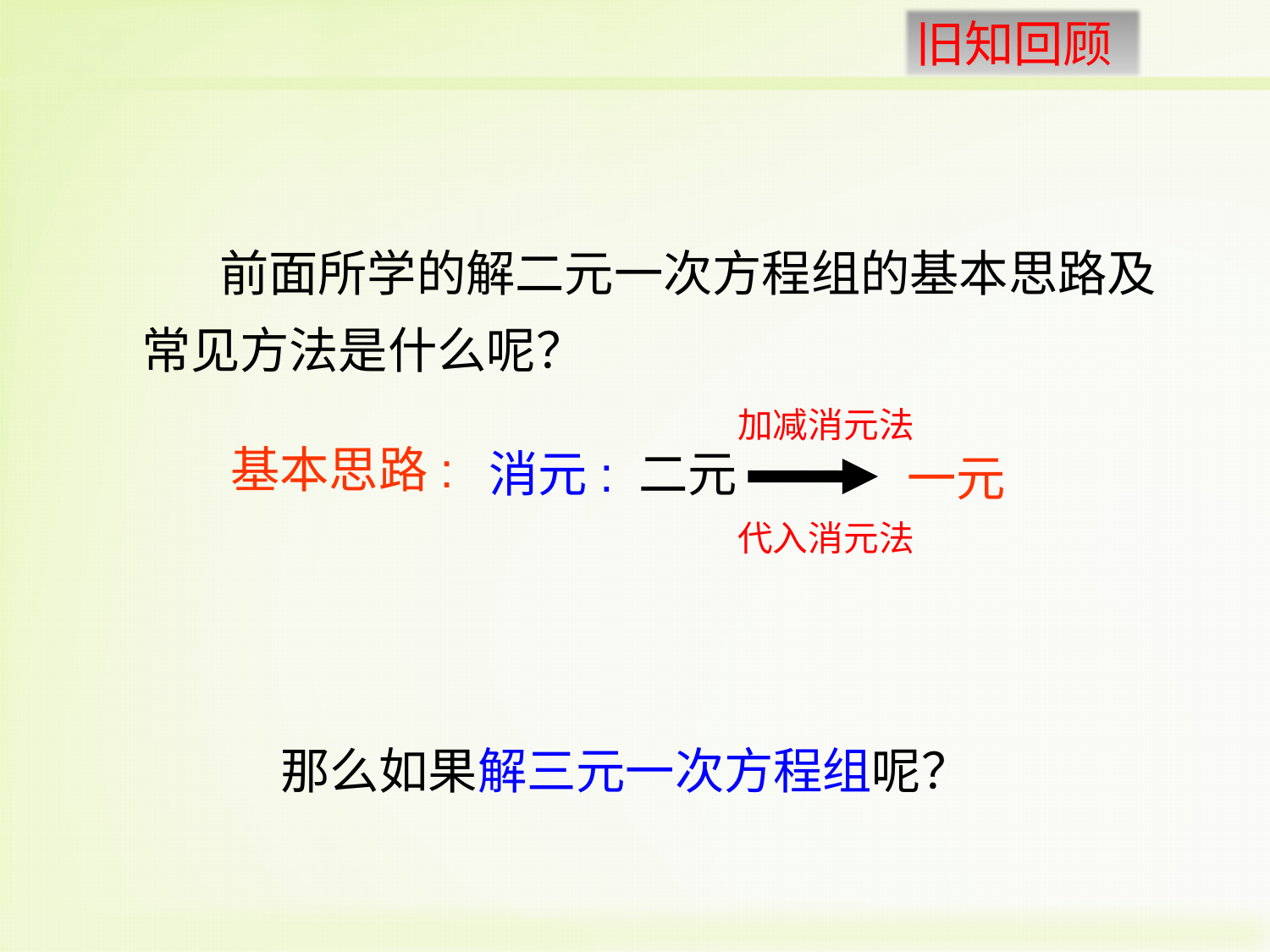

前面所学的解二元一次方程组的基本思路及常见方法是什么呢？
加减消元法
基本思路:
消元: 二元
一元

代入消元法
那么如果解三元一次方程组呢？